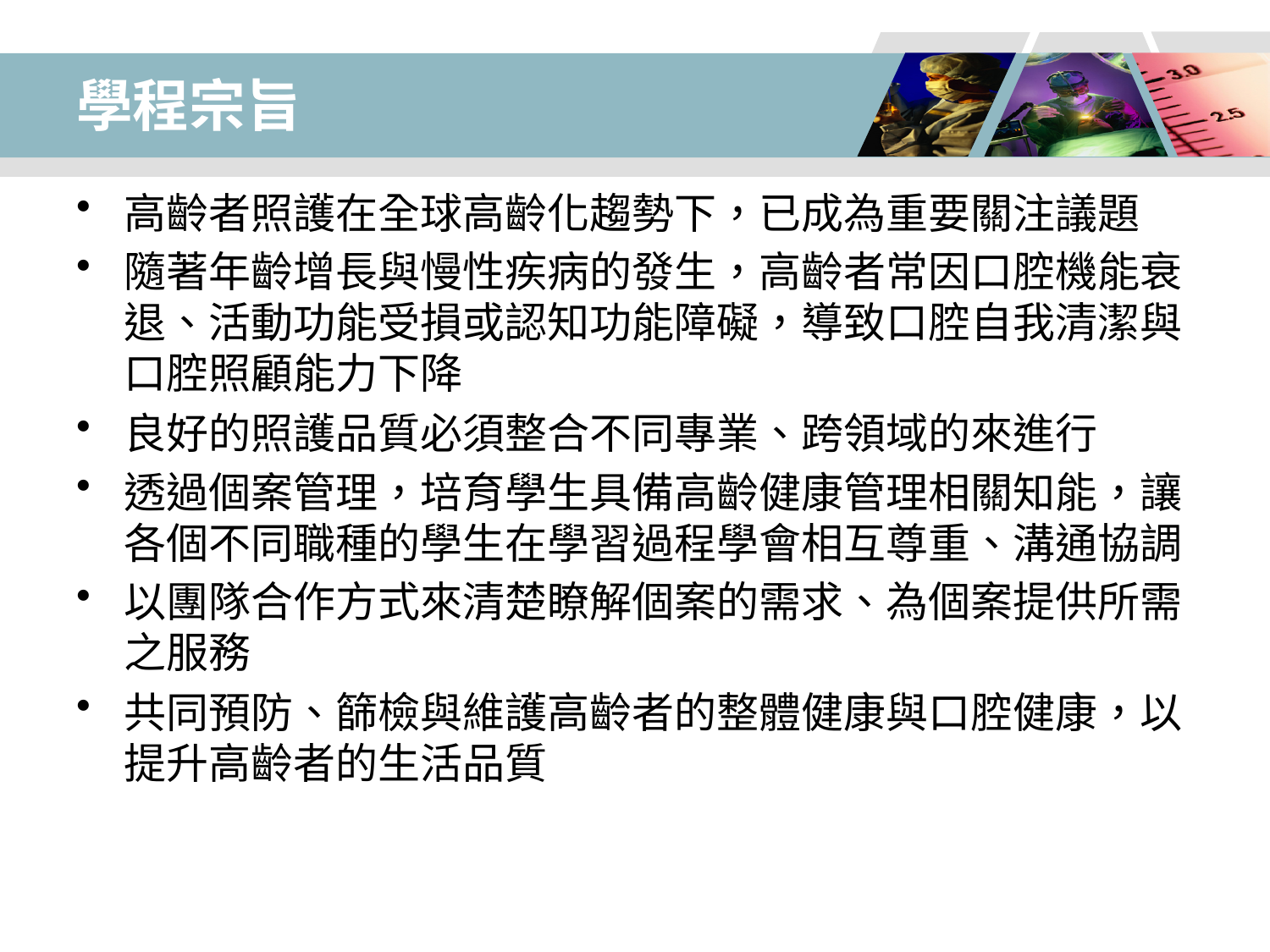

# 學程宗旨
高齡者照護在全球高齡化趨勢下，已成為重要關注議題
隨著年齡增長與慢性疾病的發生，高齡者常因口腔機能衰退、活動功能受損或認知功能障礙，導致口腔自我清潔與口腔照顧能力下降
良好的照護品質必須整合不同專業、跨領域的來進行
透過個案管理，培育學生具備高齡健康管理相關知能，讓各個不同職種的學生在學習過程學會相互尊重、溝通協調
以團隊合作方式來清楚瞭解個案的需求、為個案提供所需之服務
共同預防、篩檢與維護高齡者的整體健康與口腔健康，以提升高齡者的生活品質